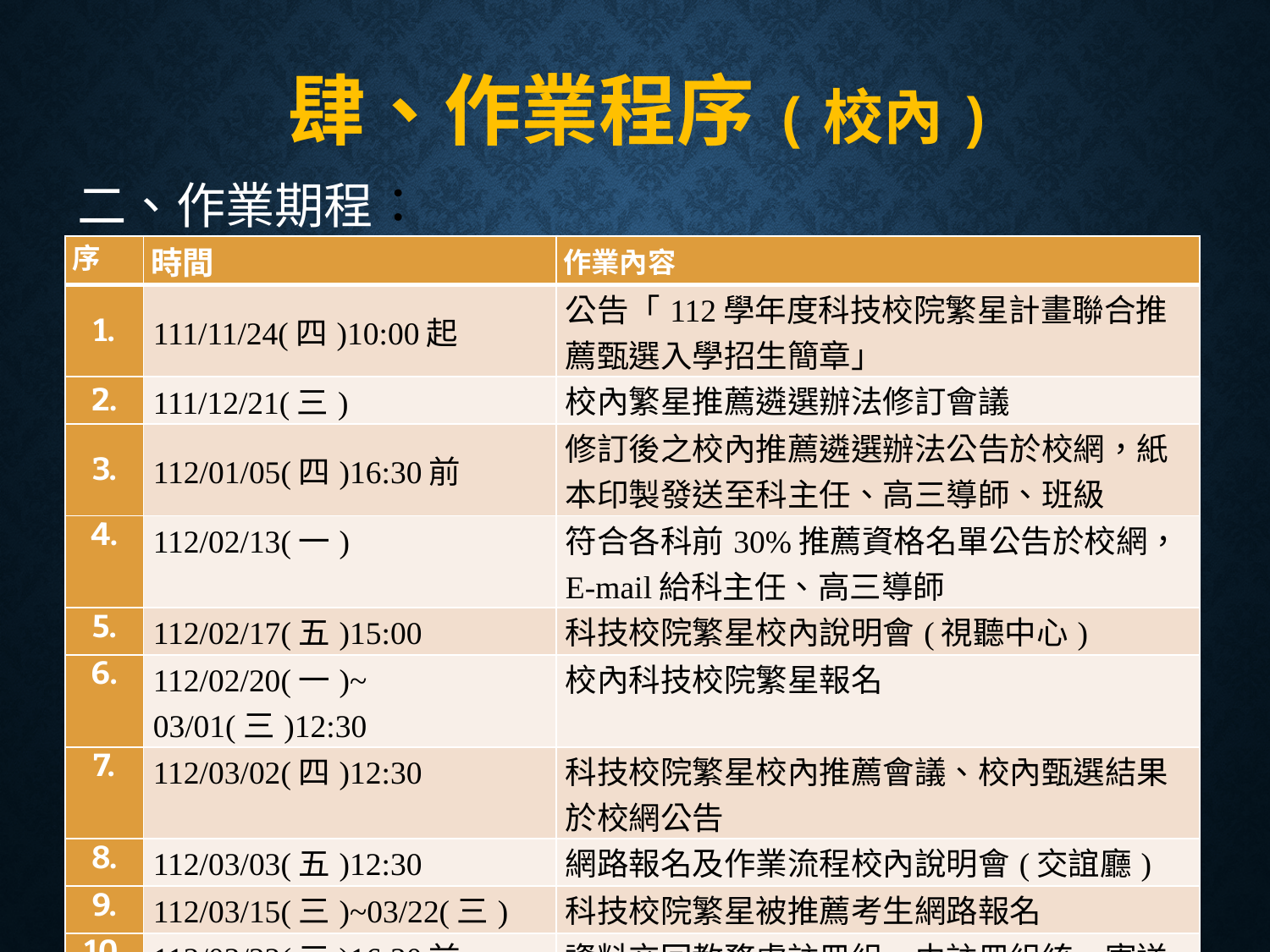

# 肆、作業程序(校內)
二、作業期程：

| 序 | 時間 | 作業內容 |
| --- | --- | --- |
| 1. | 111/11/24(四)10:00起 | 公告「112學年度科技校院繁星計畫聯合推薦甄選入學招生簡章」 |
| 2. | 111/12/21(三) | 校內繁星推薦遴選辦法修訂會議 |
| 3. | 112/01/05(四)16:30前 | 修訂後之校內推薦遴選辦法公告於校網，紙本印製發送至科主任、高三導師、班級 |
| 4. | 112/02/13(一) | 符合各科前30%推薦資格名單公告於校網，E-mail給科主任、高三導師 |
| 5. | 112/02/17(五)15:00 | 科技校院繁星校內說明會(視聽中心) |
| 6. | 112/02/20(一)~ 03/01(三)12:30 | 校內科技校院繁星報名 |
| 7. | 112/03/02(四)12:30 | 科技校院繁星校內推薦會議、校內甄選結果於校網公告 |
| 8. | 112/03/03(五)12:30 | 網路報名及作業流程校內說明會(交誼廳) |
| 9. | 112/03/15(三)~03/22(三) | 科技校院繁星被推薦考生網路報名 |
| 10. | 112/03/22(三)16:30前 | 資料交回教務處註冊組，由註冊組統一寄送 |